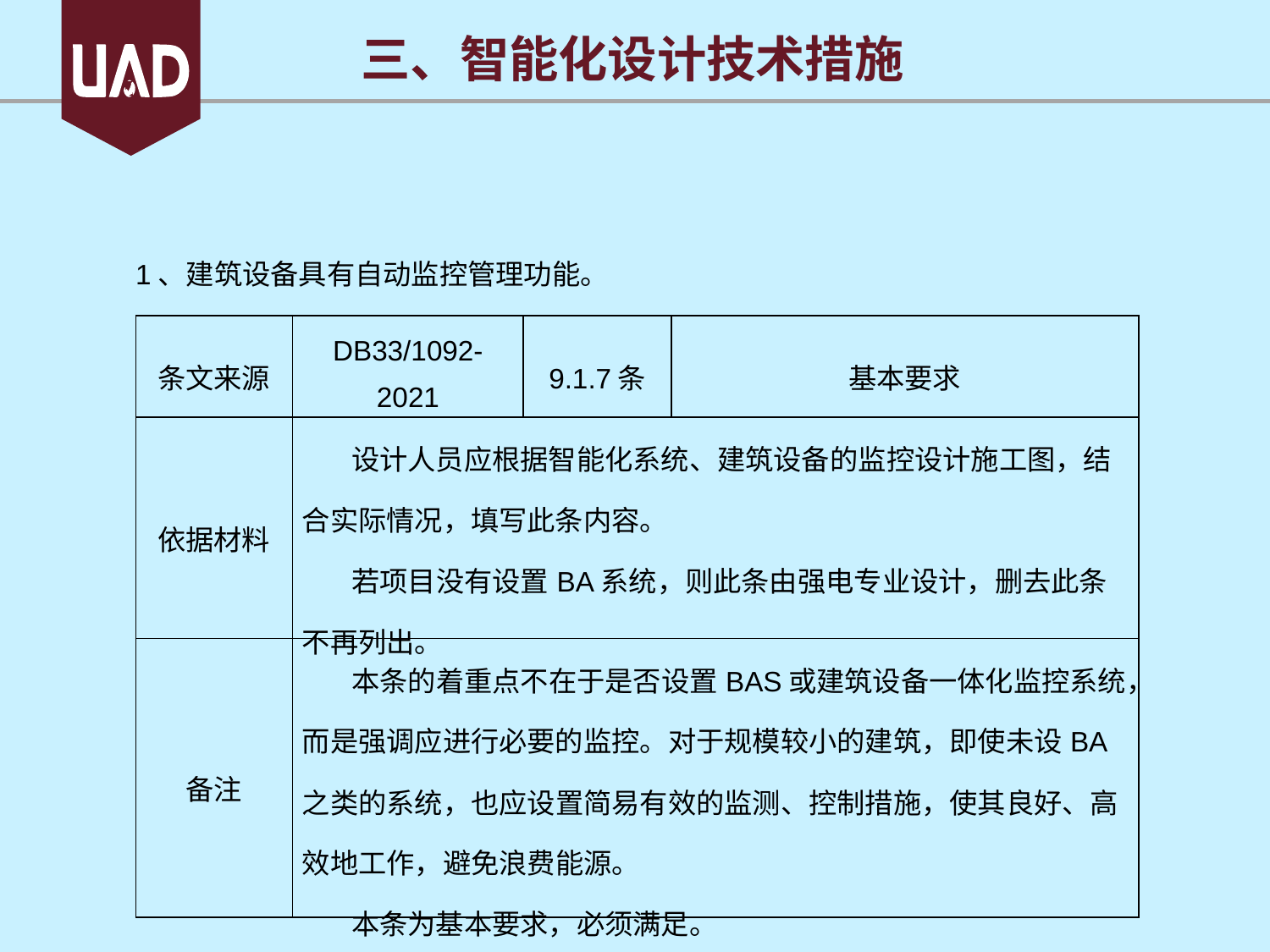

三、智能化设计技术措施
1、建筑设备具有自动监控管理功能。
| 条文来源 | DB33/1092-2021 | 9.1.7条 | 基本要求 |
| --- | --- | --- | --- |
| 依据材料 | 设计人员应根据智能化系统、建筑设备的监控设计施工图，结合实际情况，填写此条内容。 若项目没有设置BA系统，则此条由强电专业设计，删去此条不再列出。 |  |  |
| 备注 | 本条的着重点不在于是否设置BAS或建筑设备一体化监控系统，而是强调应进行必要的监控。对于规模较小的建筑，即使未设BA之类的系统，也应设置简易有效的监测、控制措施，使其良好、高效地工作，避免浪费能源。 本条为基本要求，必须满足。 |  |  |